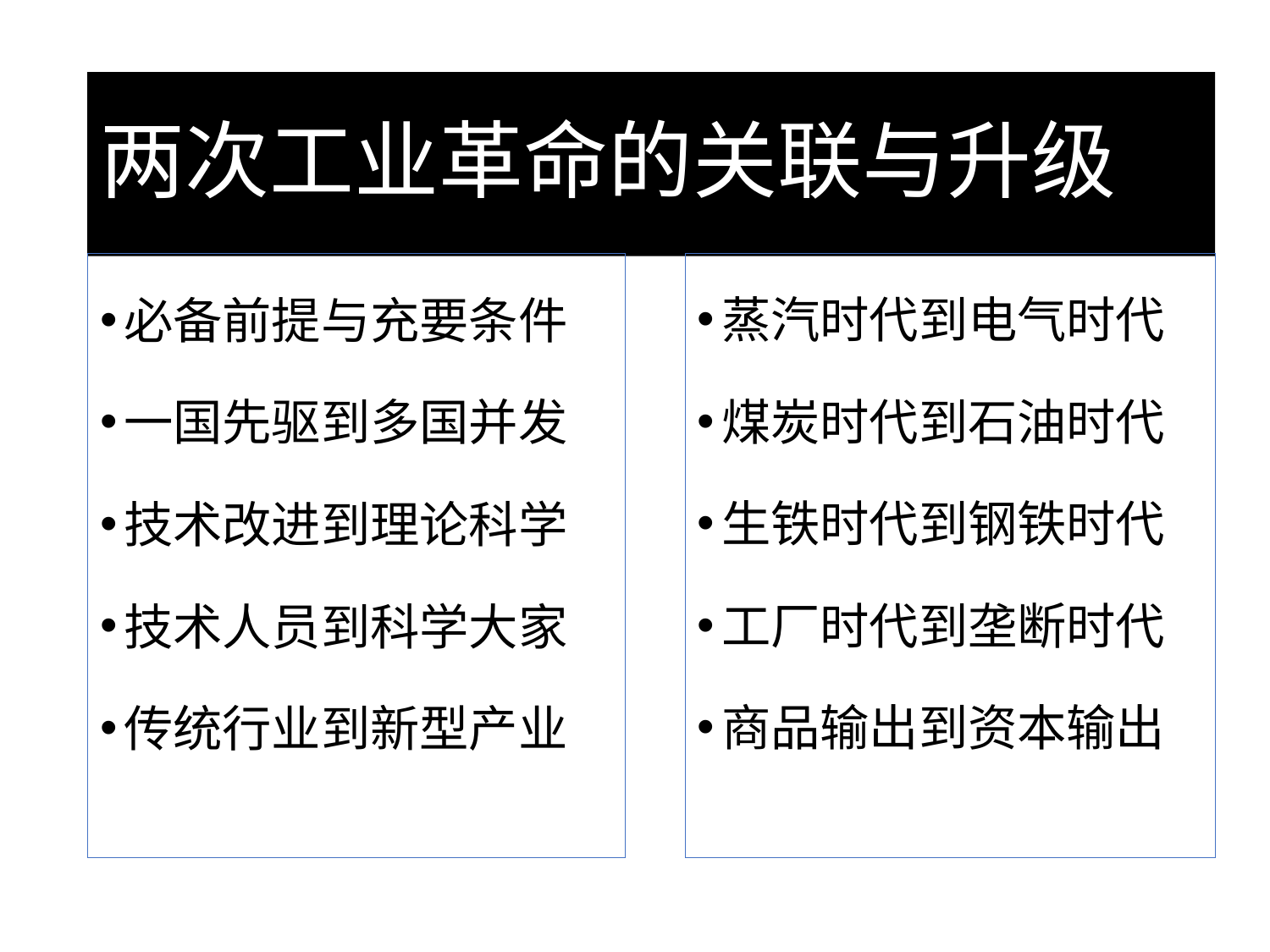

# 两次工业革命的关联与升级
必备前提与充要条件
一国先驱到多国并发
技术改进到理论科学
技术人员到科学大家
传统行业到新型产业

蒸汽时代到电气时代
煤炭时代到石油时代
生铁时代到钢铁时代
工厂时代到垄断时代
商品输出到资本输出